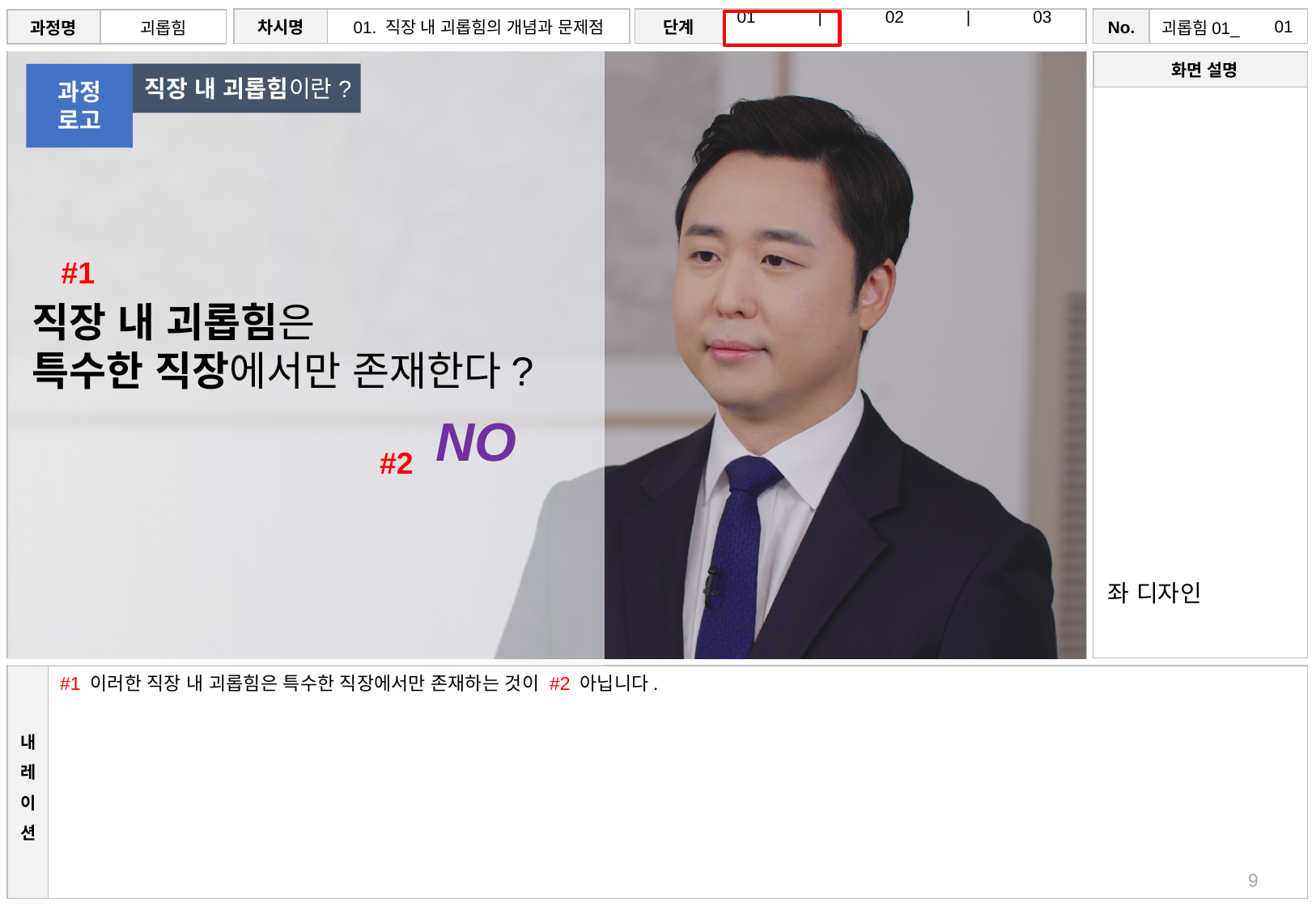

# 01
직장 내 괴롭힘이란?
과정
로고

#1
직장 내 괴롭힘은
특수한 직장에서만 존재한다?
NO
#2
좌 디자인
#1 이러한 직장 내 괴롭힘은 특수한 직장에서만 존재하는 것이 #2 아닙니다.
9